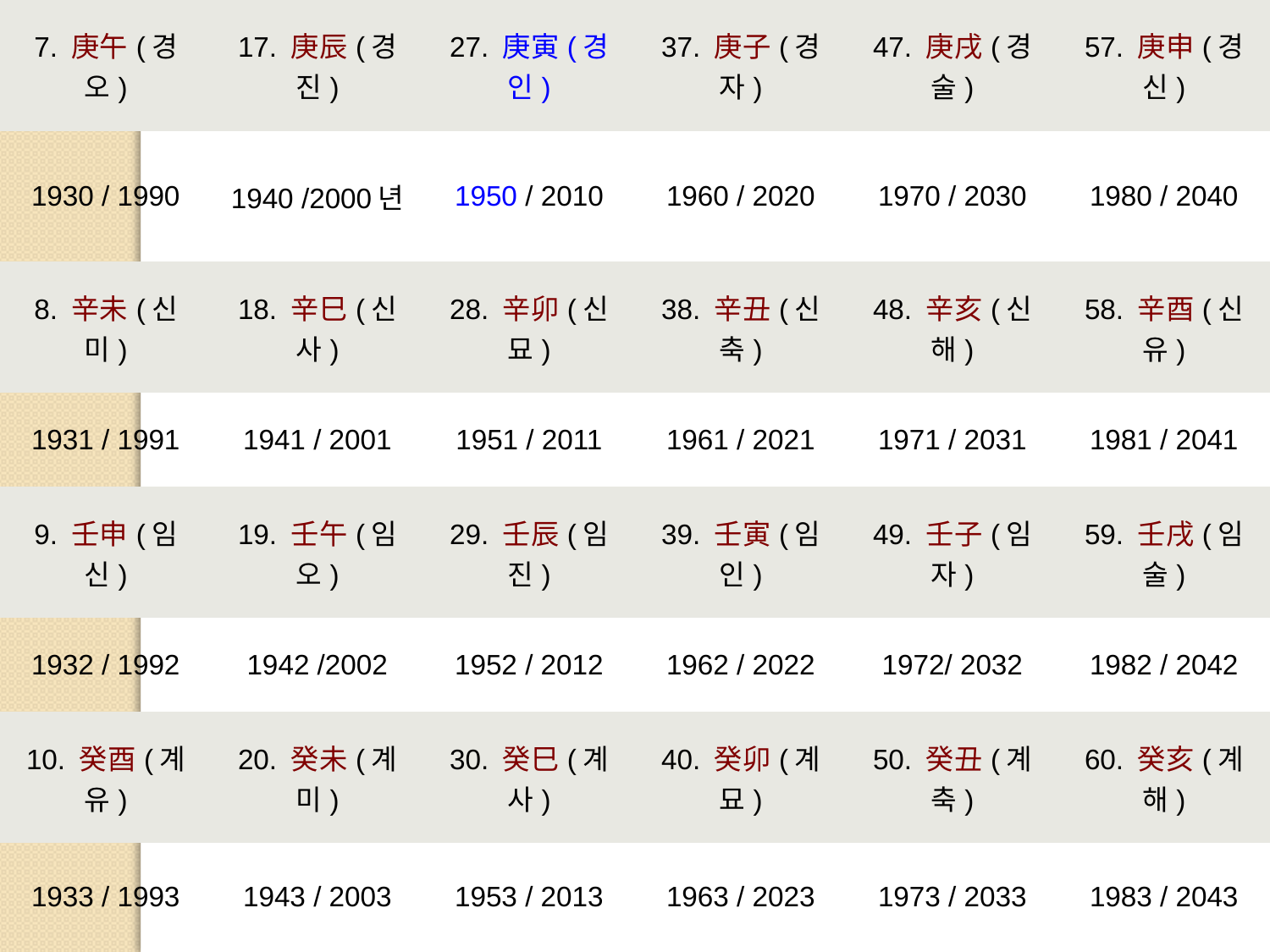

| 7. 庚午(경오) | 17. 庚辰(경진) | 27. 庚寅(경인) | 37. 庚子(경자) | 47. 庚戌(경술) | 57. 庚申(경신) |
| --- | --- | --- | --- | --- | --- |
| 1930 / 1990 | 1940 /2000년 | 1950 / 2010 | 1960 / 2020 | 1970 / 2030 | 1980 / 2040 |
| 8. 辛未(신미) | 18. 辛巳(신사) | 28. 辛卯(신묘) | 38. 辛丑(신축) | 48. 辛亥(신해) | 58. 辛酉(신유) |
| 1931 / 1991 | 1941 / 2001 | 1951 / 2011 | 1961 / 2021 | 1971 / 2031 | 1981 / 2041 |
| 9. 壬申(임신) | 19. 壬午(임오) | 29. 壬辰(임진) | 39. 壬寅(임인) | 49. 壬子(임자) | 59. 壬戌(임술) |
| 1932 / 1992 | 1942 /2002 | 1952 / 2012 | 1962 / 2022 | 1972/ 2032 | 1982 / 2042 |
| 10. 癸酉(계유) | 20. 癸未(계미) | 30. 癸巳(계사) | 40. 癸卯(계묘) | 50. 癸丑(계축) | 60. 癸亥(계해) |
| 1933 / 1993 | 1943 / 2003 | 1953 / 2013 | 1963 / 2023 | 1973 / 2033 | 1983 / 2043 |